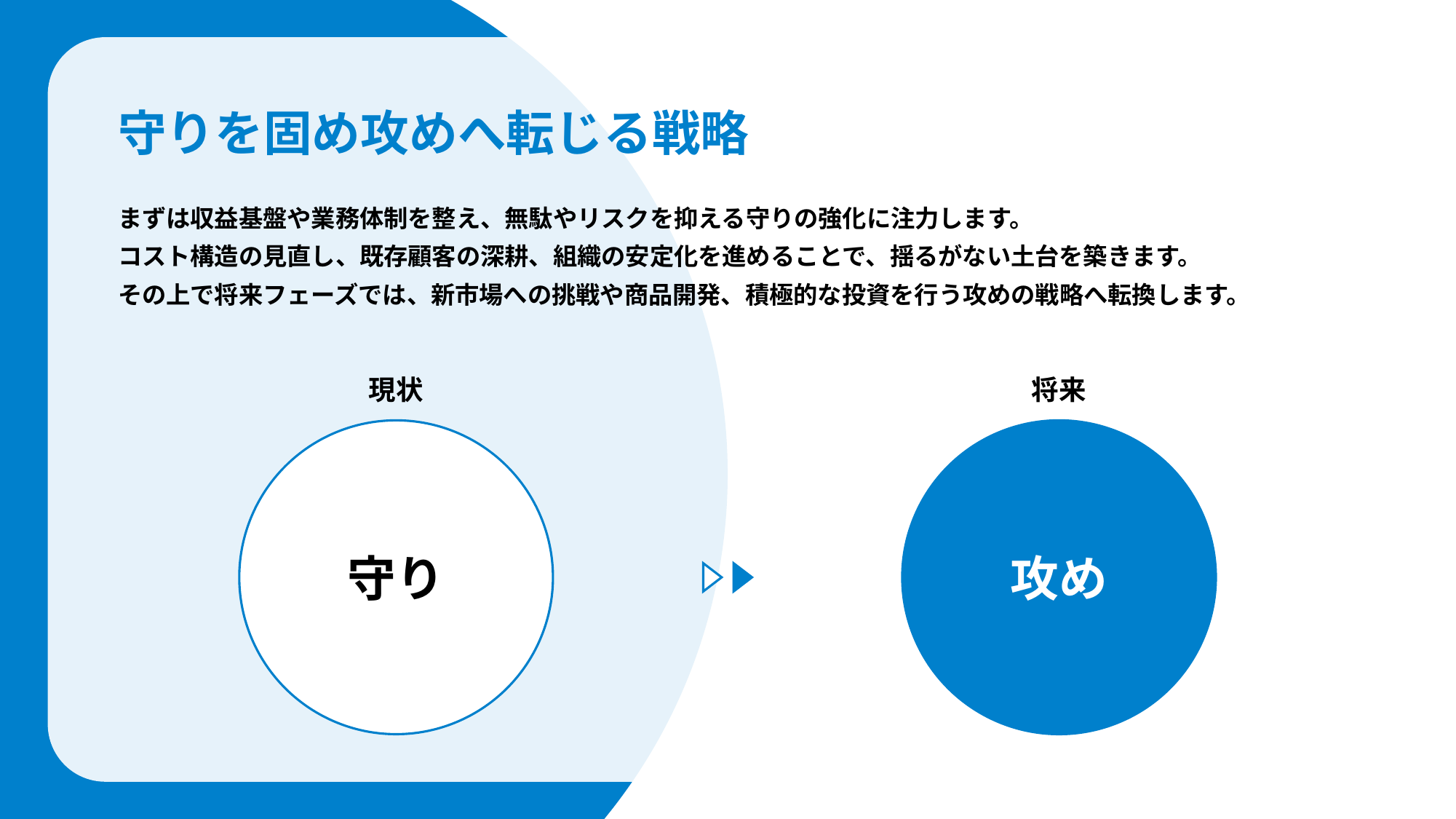

守りを固め攻めへ転じる戦略
まずは収益基盤や業務体制を整え、無駄やリスクを抑える守りの強化に注力します。
コスト構造の見直し、既存顧客の深耕、組織の安定化を進めることで、揺るがない土台を築きます。
その上で将来フェーズでは、新市場への挑戦や商品開発、積極的な投資を行う攻めの戦略へ転換します。
現状
将来
守り
攻め